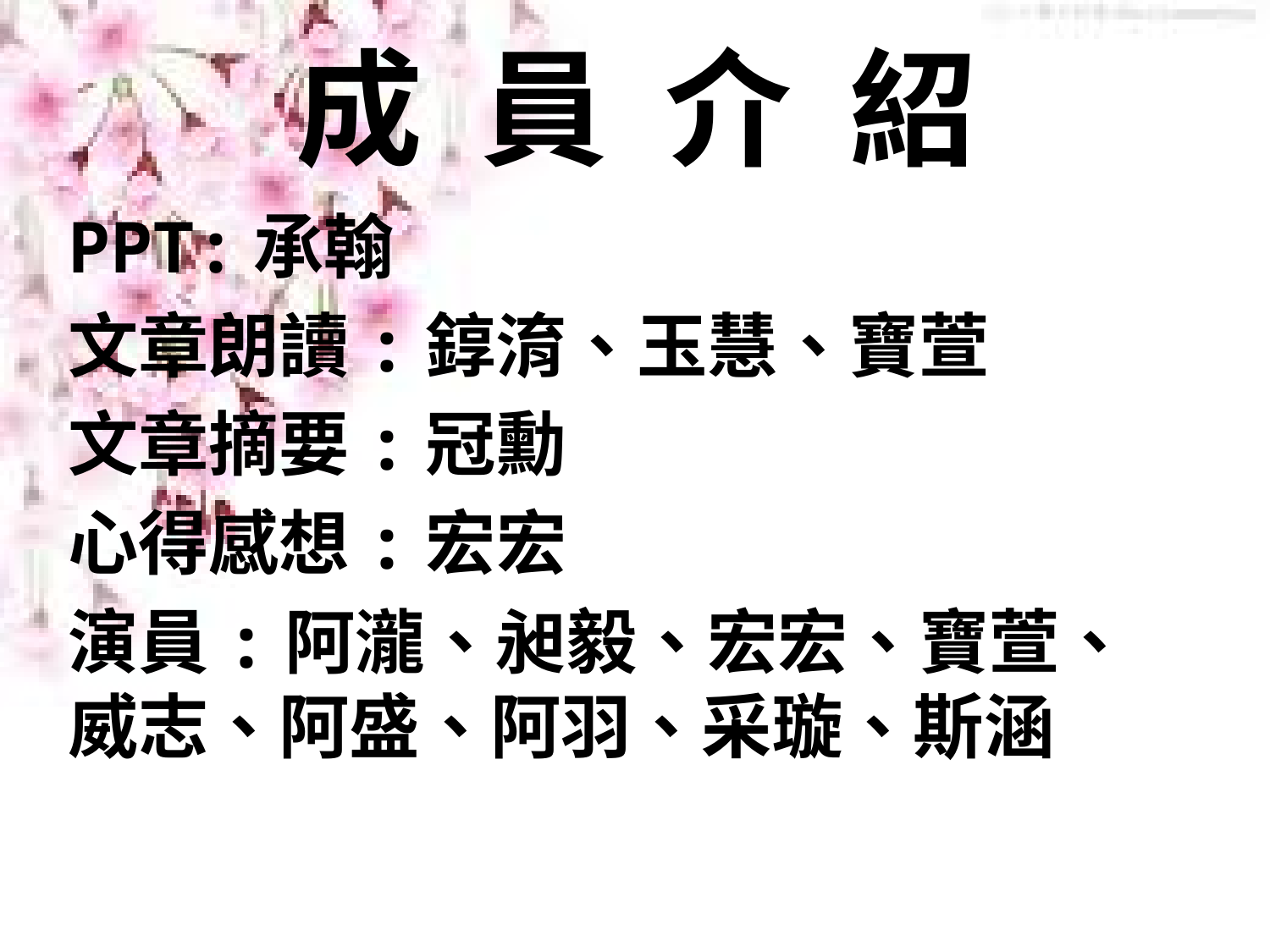

# 成  員  介  紹
PPT:承翰
文章朗讀:錞淯、玉慧、寶萱
文章摘要:冠勳
心得感想:宏宏
演員:阿瀧、昶毅、宏宏、寶萱、威志、阿盛、阿羽、采璇、斯涵